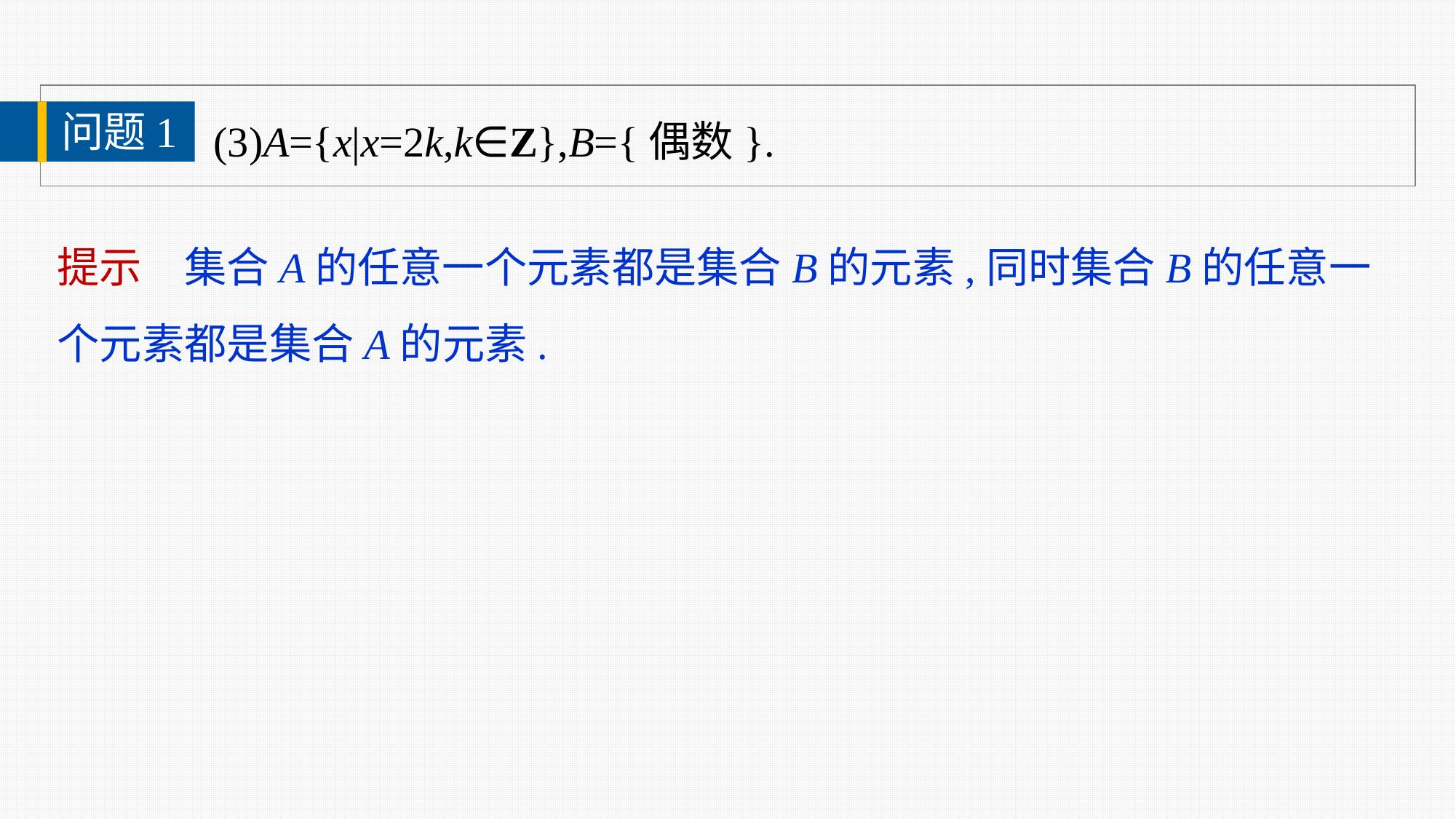

(3)A={x|x=2k,k∈Z},B={偶数}.

问题1

提示　集合A的任意一个元素都是集合B的元素,同时集合B的任意一个元素都是集合A的元素.